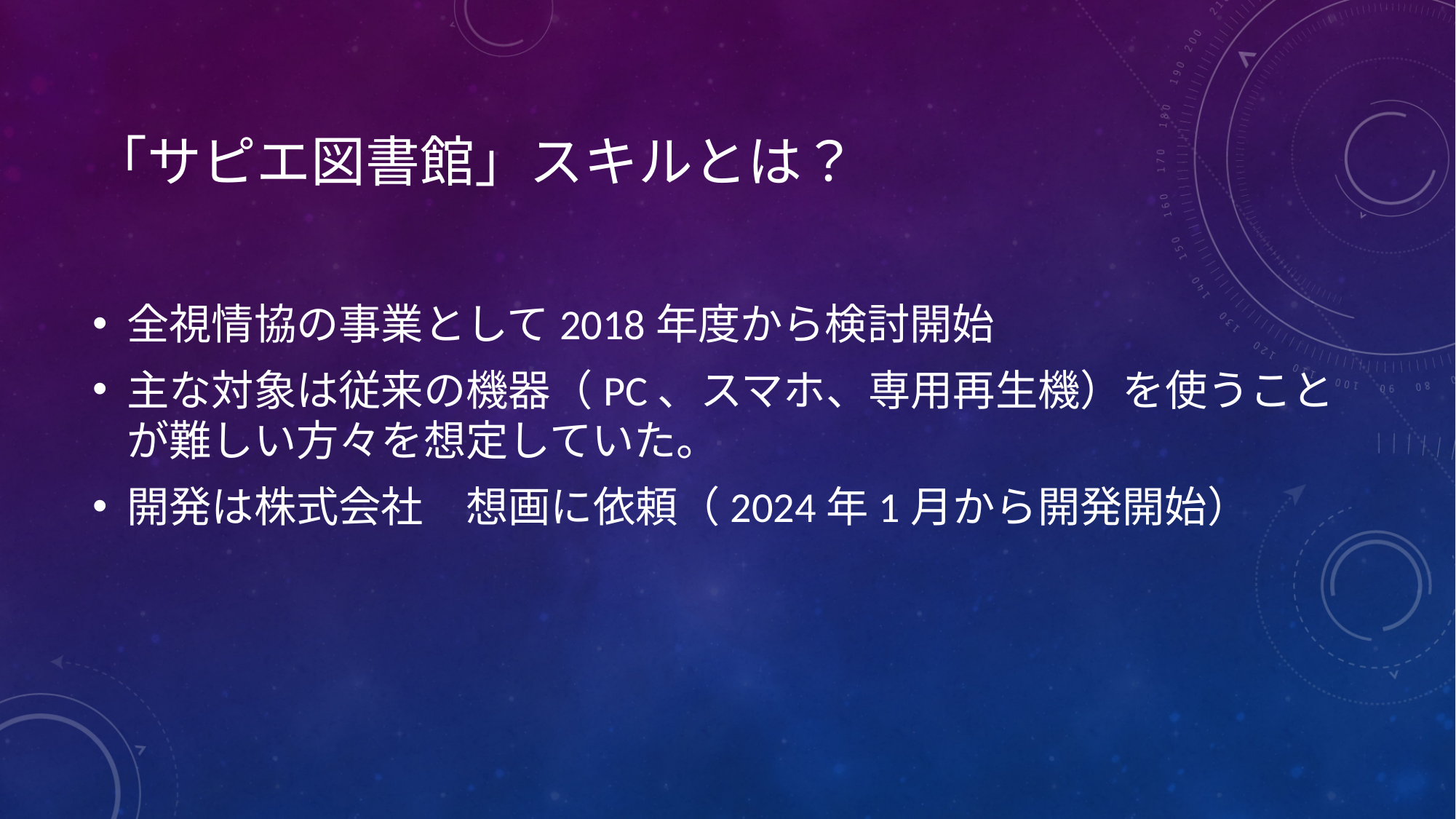

# 「サピエ図書館」スキルとは？
全視情協の事業として2018年度から検討開始
主な対象は従来の機器（PC、スマホ、専用再生機）を使うことが難しい方々を想定していた。
開発は株式会社　想画に依頼（2024年1月から開発開始）